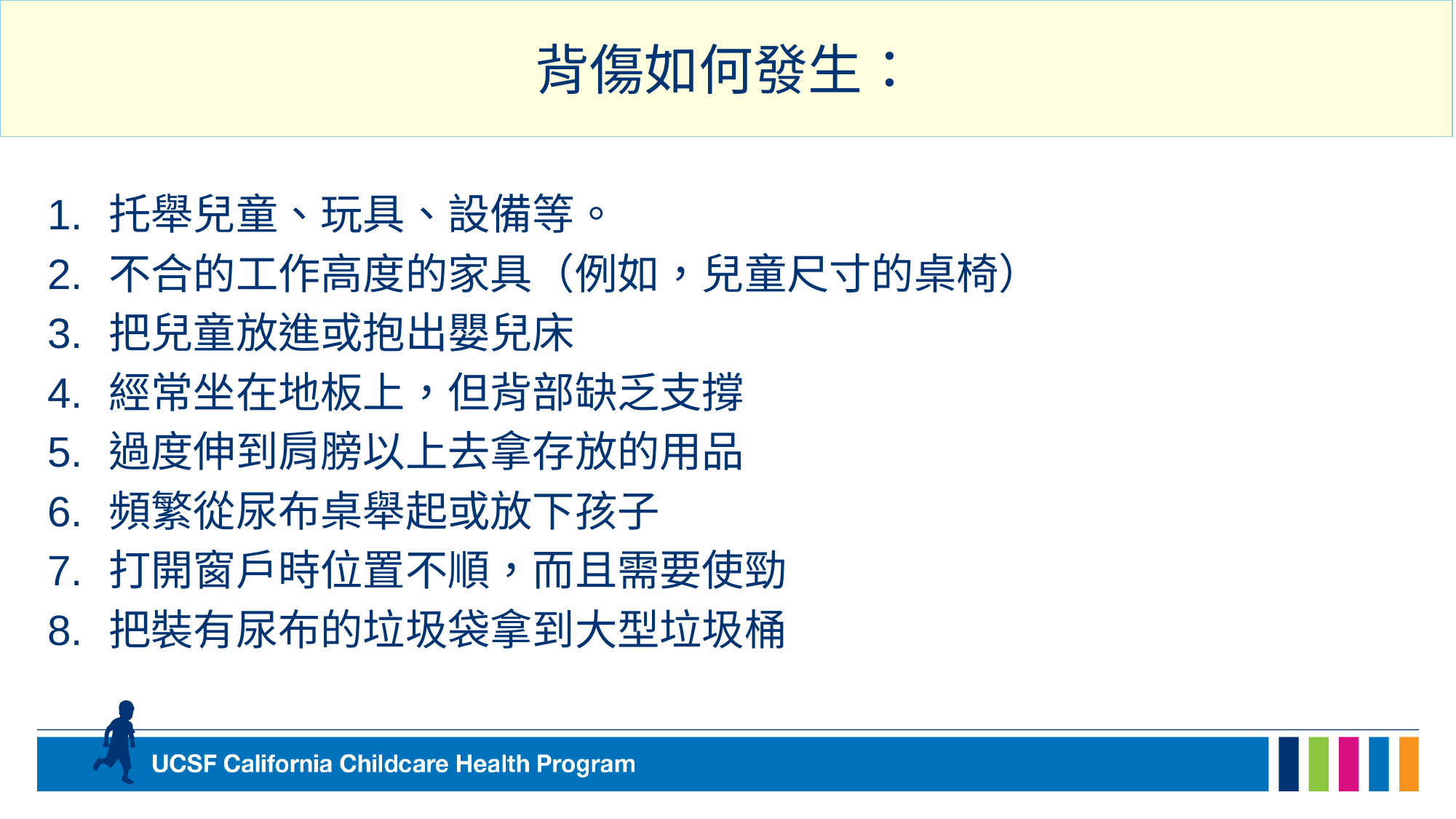

# 背傷如何發生：
托舉兒童、玩具、設備等。
不合的工作高度的家具（例如，兒童尺寸的桌椅）
把兒童放進或抱出嬰兒床
經常坐在地板上，但背部缺乏支撐
過度伸到肩膀以上去拿存放的用品
頻繁從尿布桌舉起或放下孩子
打開窗戶時位置不順，而且需要使勁
把裝有尿布的垃圾袋拿到大型垃圾桶